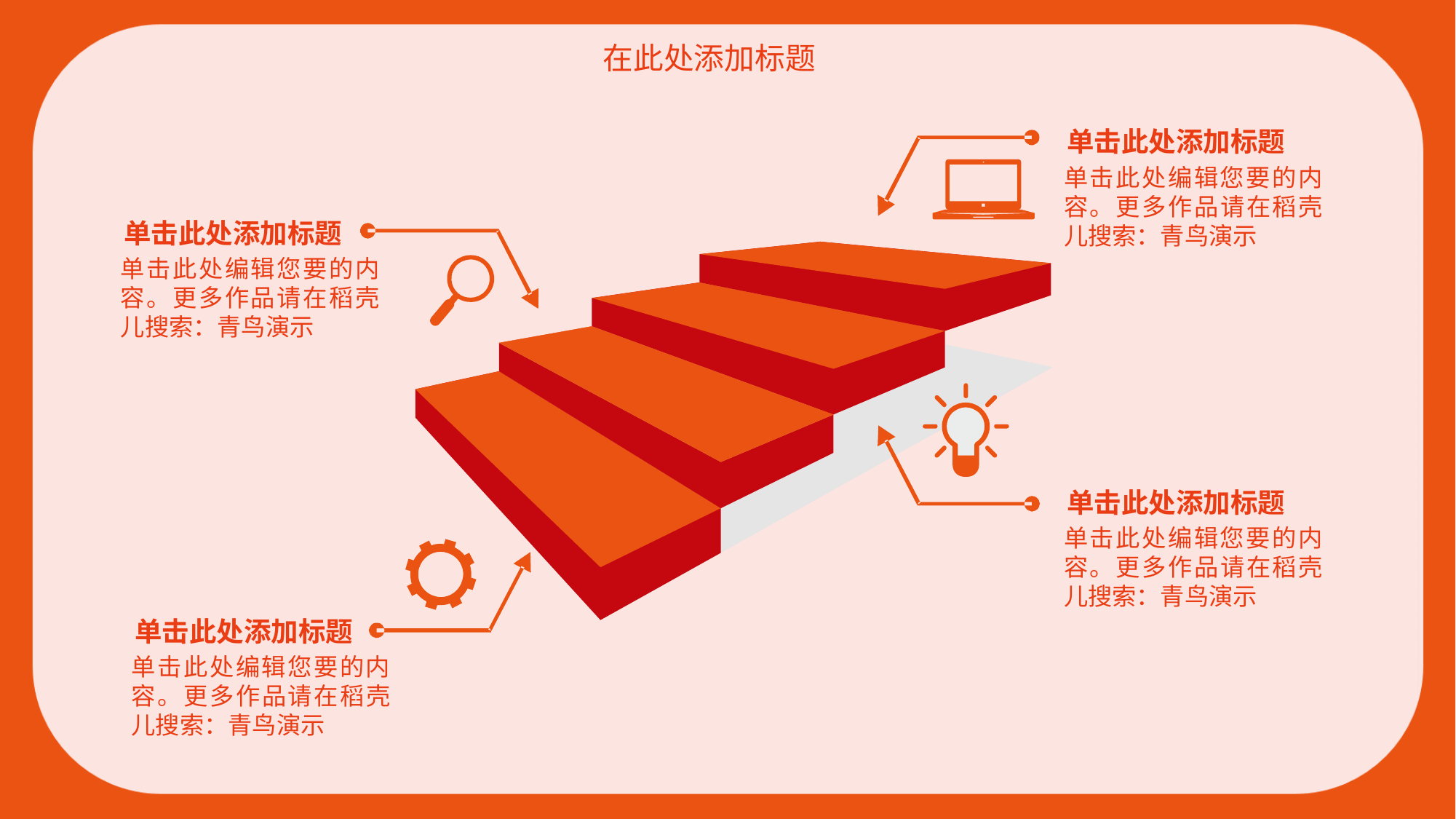

在此处添加标题
单击此处添加标题

单击此处编辑您要的内容。更多作品请在稻壳儿搜索：青鸟演示
单击此处添加标题

单击此处编辑您要的内容。更多作品请在稻壳儿搜索：青鸟演示

单击此处添加标题
单击此处编辑您要的内容。更多作品请在稻壳儿搜索：青鸟演示

单击此处添加标题
单击此处编辑您要的内容。更多作品请在稻壳儿搜索：青鸟演示